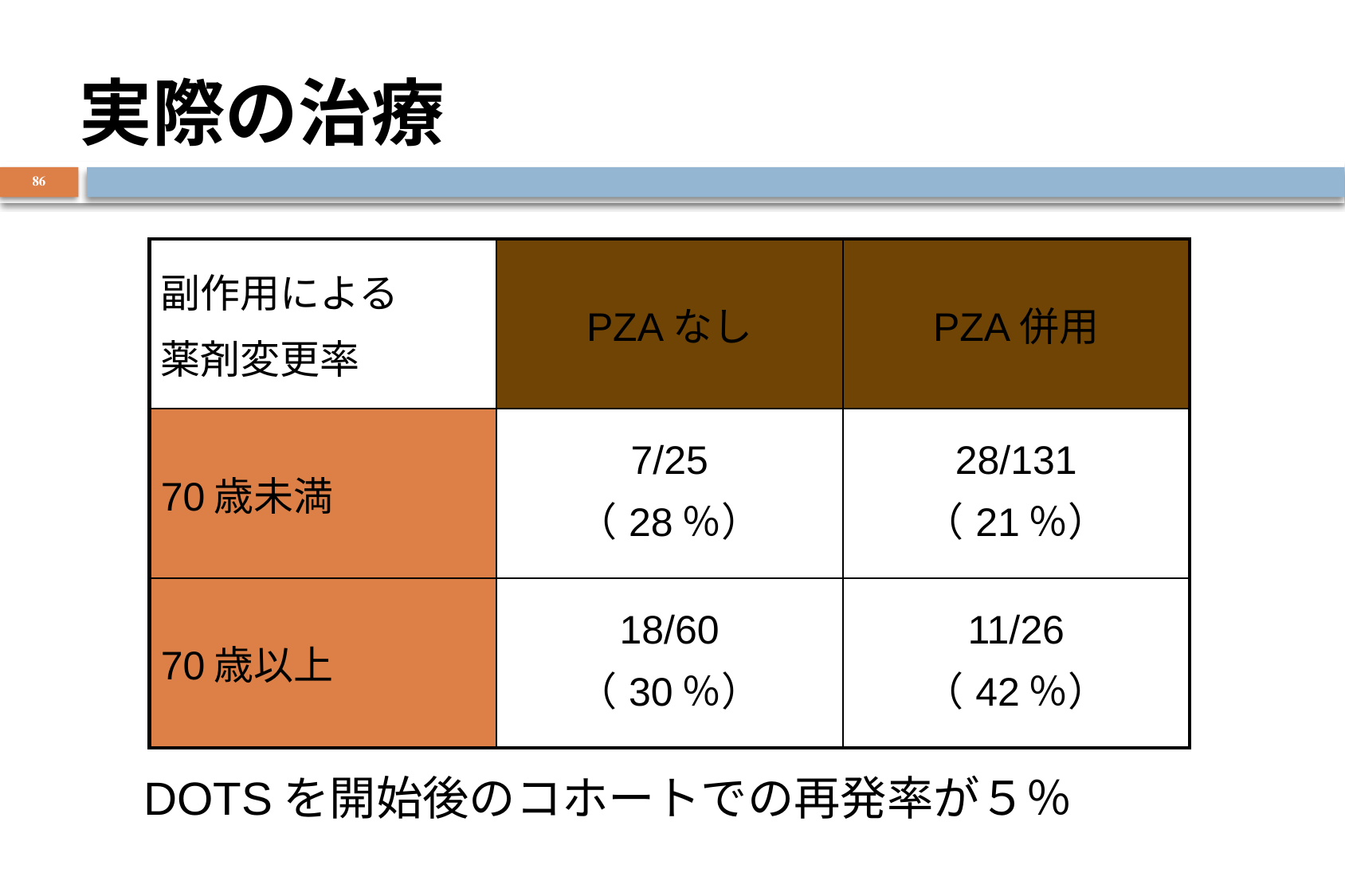

# 実際の治療
86
| 副作用による 薬剤変更率 | PZAなし | PZA併用 |
| --- | --- | --- |
| 70歳未満 | 7/25 （28％） | 28/131 （21％） |
| 70歳以上 | 18/60 （30％） | 11/26 （42％） |
DOTSを開始後のコホートでの再発率が５％